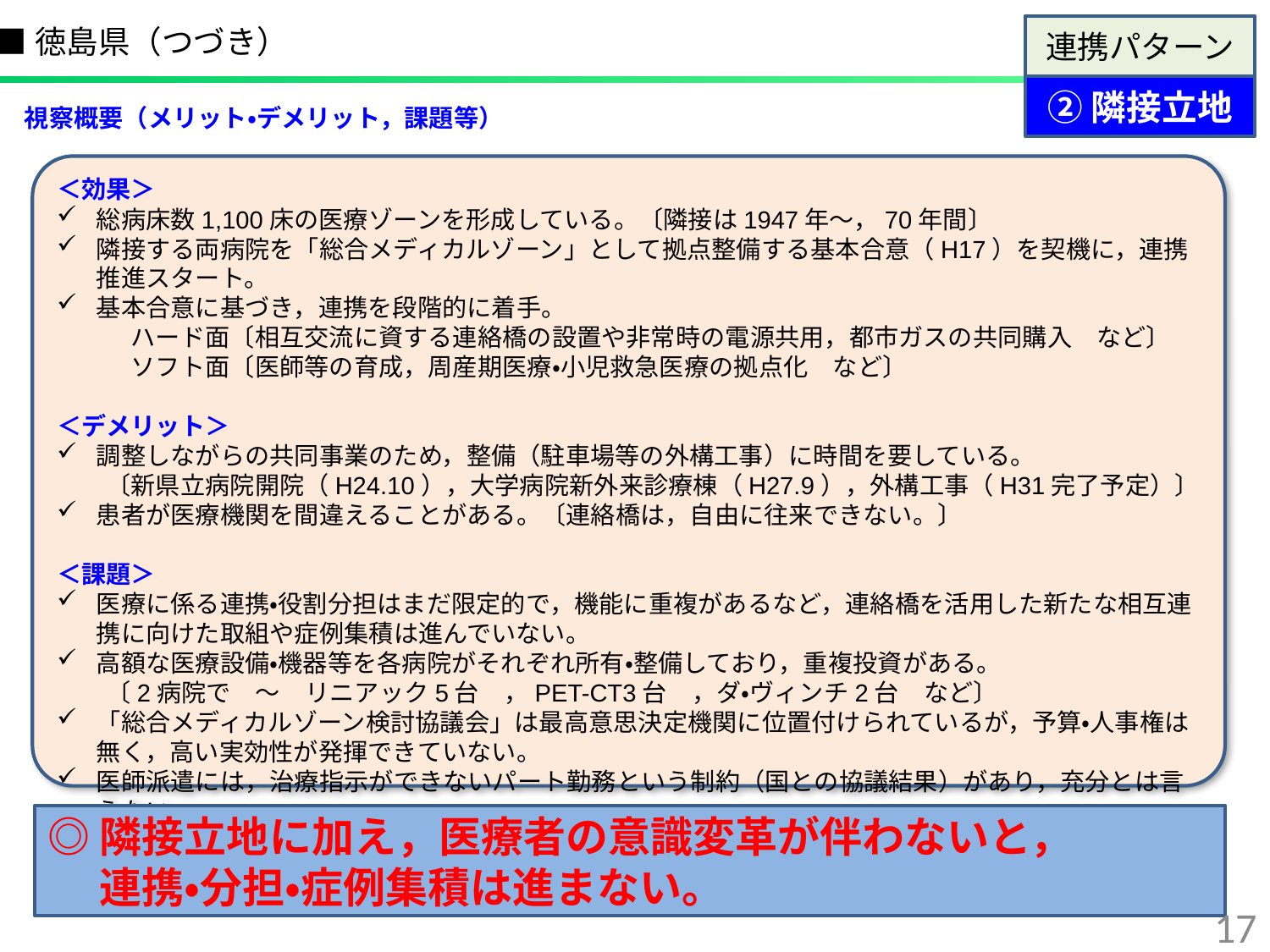

■徳島県（つづき）
連携パターン

②隣接立地
Ⅲ　視察概要（メリット・デメリット，課題等）
＜効果＞
総病床数1,100床の医療ゾーンを形成している。〔隣接は1947年～，70年間〕
隣接する両病院を「総合メディカルゾーン」として拠点整備する基本合意（H17）を契機に，連携推進スタート。
基本合意に基づき，連携を段階的に着手。
　　　ハード面〔相互交流に資する連絡橋の設置や非常時の電源共用，都市ガスの共同購入　など〕
　　　ソフト面〔医師等の育成，周産期医療・小児救急医療の拠点化　など〕

＜デメリット＞
調整しながらの共同事業のため，整備（駐車場等の外構工事）に時間を要している。
　　〔新県立病院開院（H24.10），大学病院新外来診療棟（H27.9），外構工事（H31完了予定）〕
患者が医療機関を間違えることがある。〔連絡橋は，自由に往来できない。〕

＜課題＞
医療に係る連携・役割分担はまだ限定的で，機能に重複があるなど，連絡橋を活用した新たな相互連携に向けた取組や症例集積は進んでいない。
高額な医療設備・機器等を各病院がそれぞれ所有・整備しており，重複投資がある。
　　〔2病院で　～　リニアック5台　，PET-CT3台　，ダ・ヴィンチ2台　など〕
「総合メディカルゾーン検討協議会」は最高意思決定機関に位置付けられているが，予算・人事権は無く，高い実効性が発揮できていない。
医師派遣には，治療指示ができないパート勤務という制約（国との協議結果）があり，充分とは言えない。
◎隣接立地に加え，医療者の意識変革が伴わないと，
　 連携・分担・症例集積は進まない。
17